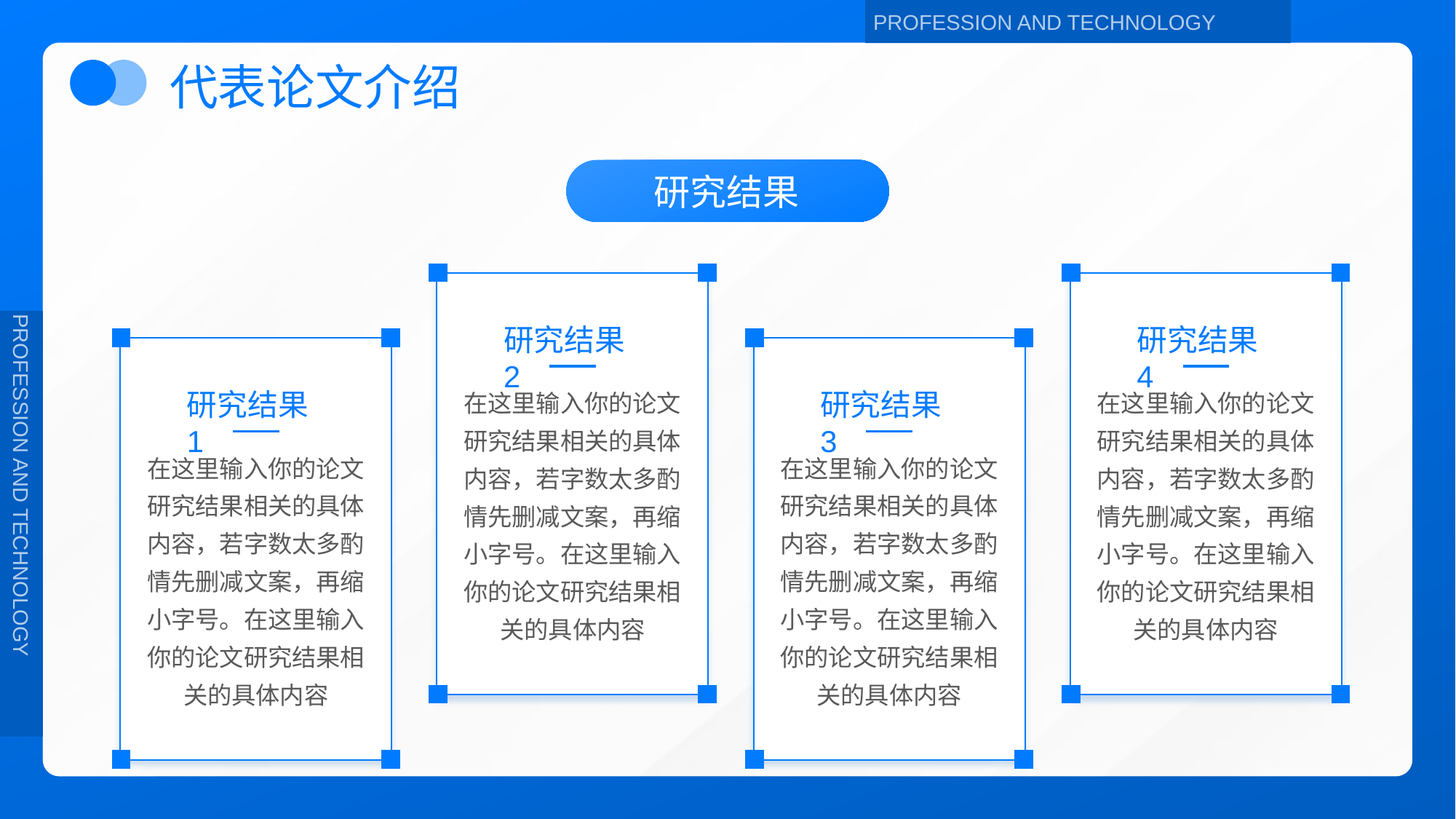

代表论文介绍

研究结果

研究结果2
研究结果4

在这里输入你的论文研究结果相关的具体内容，若字数太多酌情先删减文案，再缩小字号。在这里输入你的论文研究结果相关的具体内容
在这里输入你的论文研究结果相关的具体内容，若字数太多酌情先删减文案，再缩小字号。在这里输入你的论文研究结果相关的具体内容
研究结果1
研究结果3
在这里输入你的论文研究结果相关的具体内容，若字数太多酌情先删减文案，再缩小字号。在这里输入你的论文研究结果相关的具体内容
在这里输入你的论文研究结果相关的具体内容，若字数太多酌情先删减文案，再缩小字号。在这里输入你的论文研究结果相关的具体内容